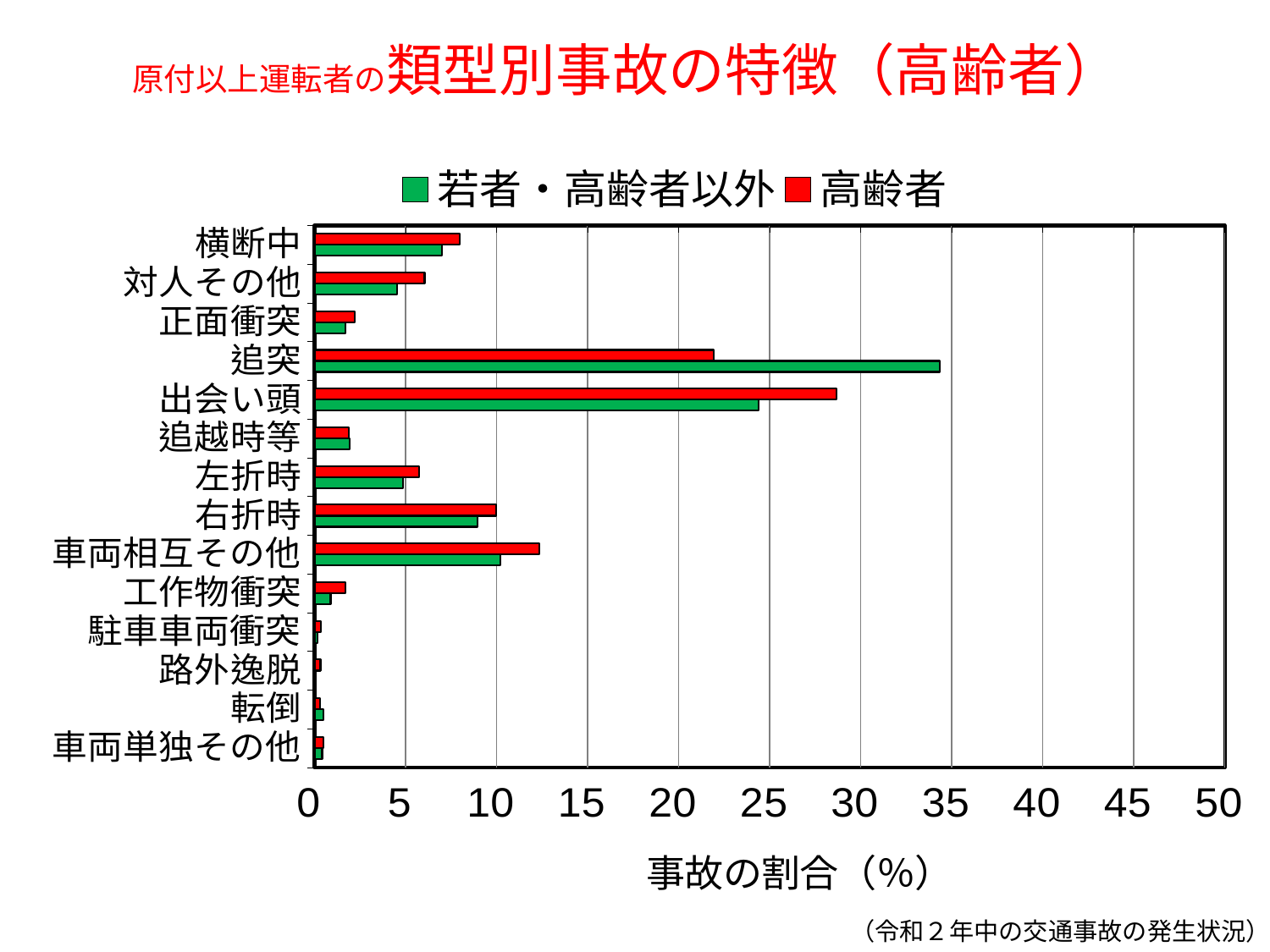

# 原付以上運転者の類型別事故の特徴（高齢者）

### Chart

| Category | 高齢者 | 若者・高齢者以外 |
|---|---|---|
| 横断中 | 7.995042286380868 | 7.005581354786666 |
| 対人その他 | 6.0425780110819485 | 4.5343057099875725 |
| 正面衝突 | 2.217847769028871 | 1.7185558244489503 |
| 追突 | 21.920384951881015 | 34.32696710052979 |
| 出会い頭 | 28.662875473899096 | 24.405345891381604 |
| 追越時等 | 1.8795567220764073 | 1.9371225499814682 |
| 左折時 | 5.756780402449694 | 4.872784354764863 |
| 右折時 | 9.992709244677748 | 8.9514247716223 |
| 車両相互その他 | 12.360746573344999 | 10.213770248762726 |
| 工作物衝突 | 1.6856226305045203 | 0.8835328231626224 |
| 駐車車両衝突 | 0.34558180227471563 | 0.17223712036976477 |
| 路外逸脱 | 0.32808398950131235 | 0.08175812675779973 |
| 転倒 | 0.2901720618256051 | 0.4703817559465411 |
| 車両単独その他 | 0.5016039661708953 | 0.4224169882486319 |
（令和２年中の交通事故の発生状況）